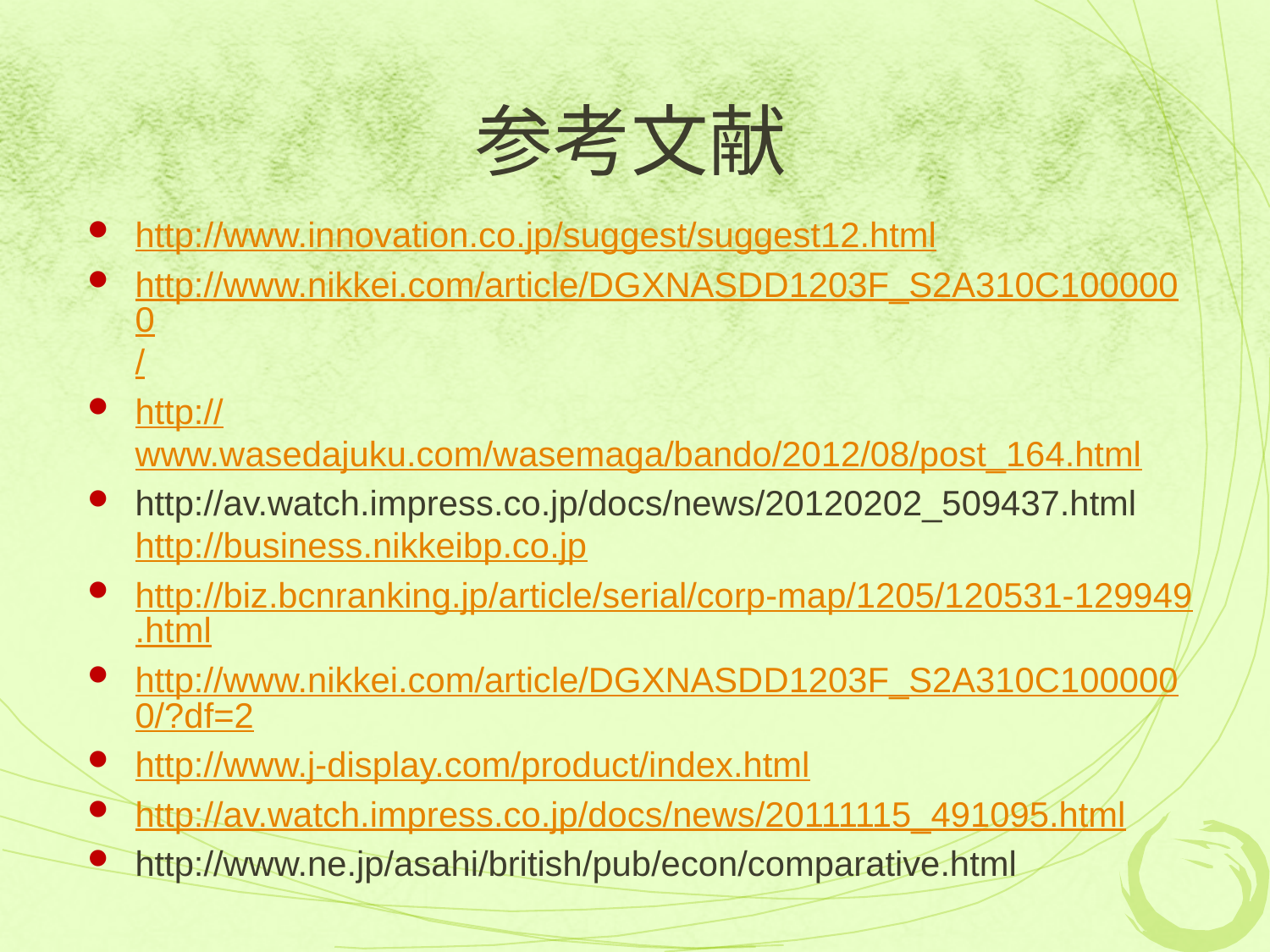

# 参考文献
http://www.innovation.co.jp/suggest/suggest12.html
http://www.nikkei.com/article/DGXNASDD1203F_S2A310C1000000/
http://www.wasedajuku.com/wasemaga/bando/2012/08/post_164.html
http://av.watch.impress.co.jp/docs/news/20120202_509437.htmlhttp://business.nikkeibp.co.jp
http://biz.bcnranking.jp/article/serial/corp-map/1205/120531-129949.html
http://www.nikkei.com/article/DGXNASDD1203F_S2A310C1000000/?df=2
http://www.j-display.com/product/index.html
http://av.watch.impress.co.jp/docs/news/20111115_491095.html
http://www.ne.jp/asahi/british/pub/econ/comparative.html